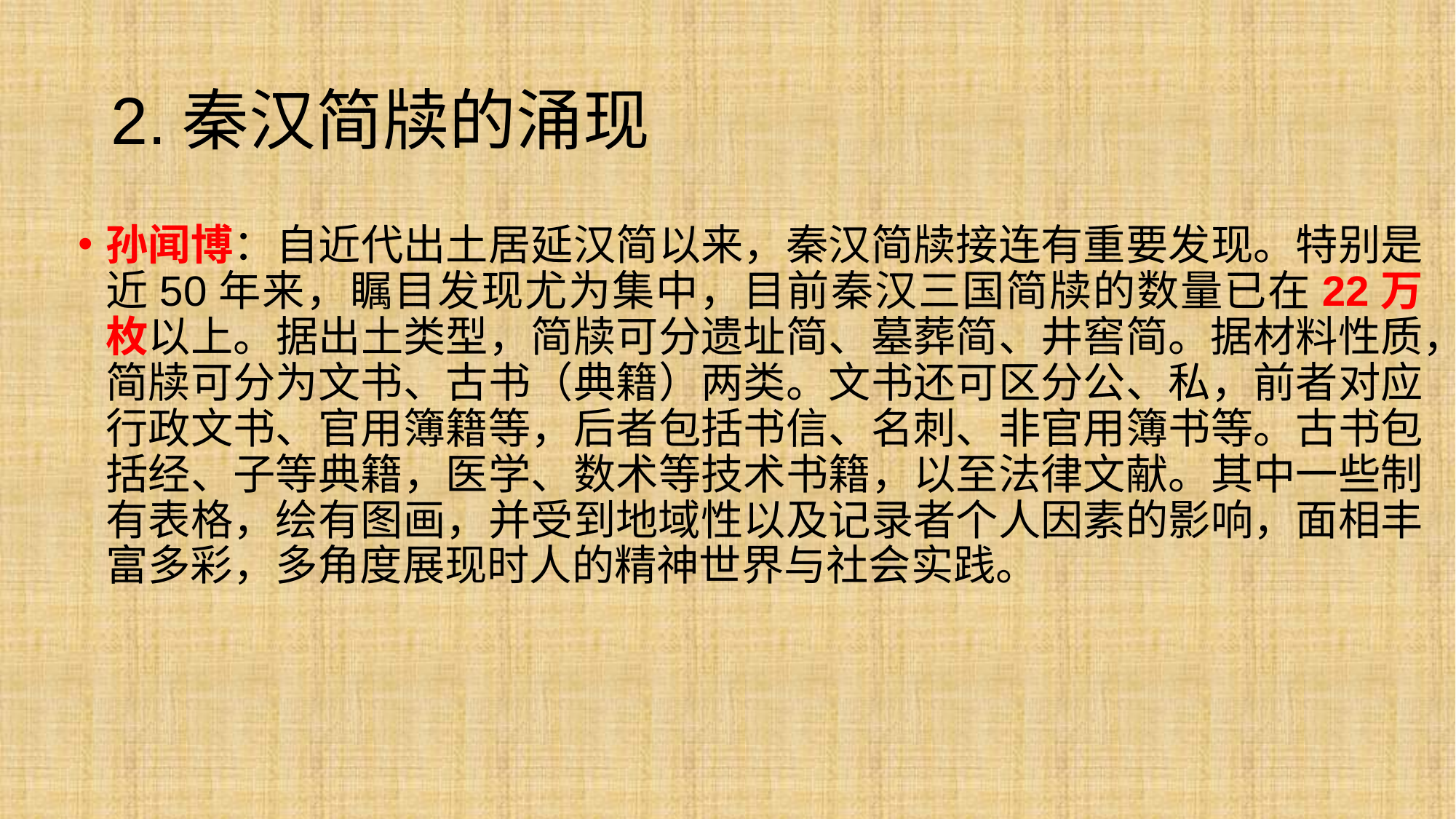

# 2.秦汉简牍的涌现
孙闻博：自近代出土居延汉简以来，秦汉简牍接连有重要发现。特别是近50年来，瞩目发现尤为集中，目前秦汉三国简牍的数量已在22万枚以上。据出土类型，简牍可分遗址简、墓葬简、井窖简。据材料性质，简牍可分为文书、古书（典籍）两类。文书还可区分公、私，前者对应行政文书、官用簿籍等，后者包括书信、名刺、非官用簿书等。古书包括经、子等典籍，医学、数术等技术书籍，以至法律文献。其中一些制有表格，绘有图画，并受到地域性以及记录者个人因素的影响，面相丰富多彩，多角度展现时人的精神世界与社会实践。